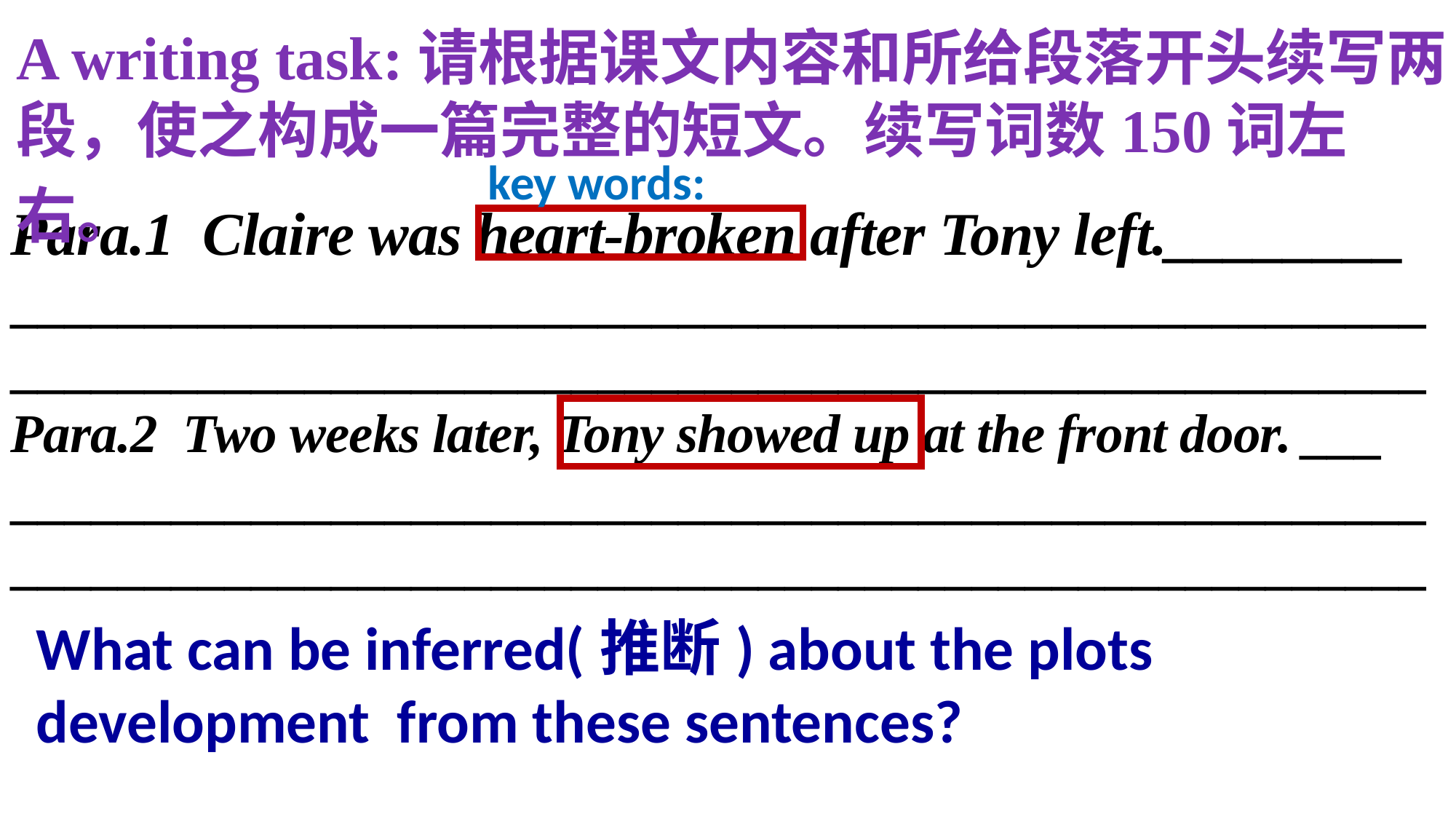

A writing task:请根据课文内容和所给段落开头续写两段，使之构成一篇完整的短文。续写词数150词左右。
key words:
Para.1  Claire was heart-broken after Tony left.________
_____________________________________________________
_____________________________________________________
Para.2  Two weeks later, Tony showed up at the front door. ___
_____________________________________________________
_____________________________________________________

What can be inferred(推断) about the plots development  from these sentences?